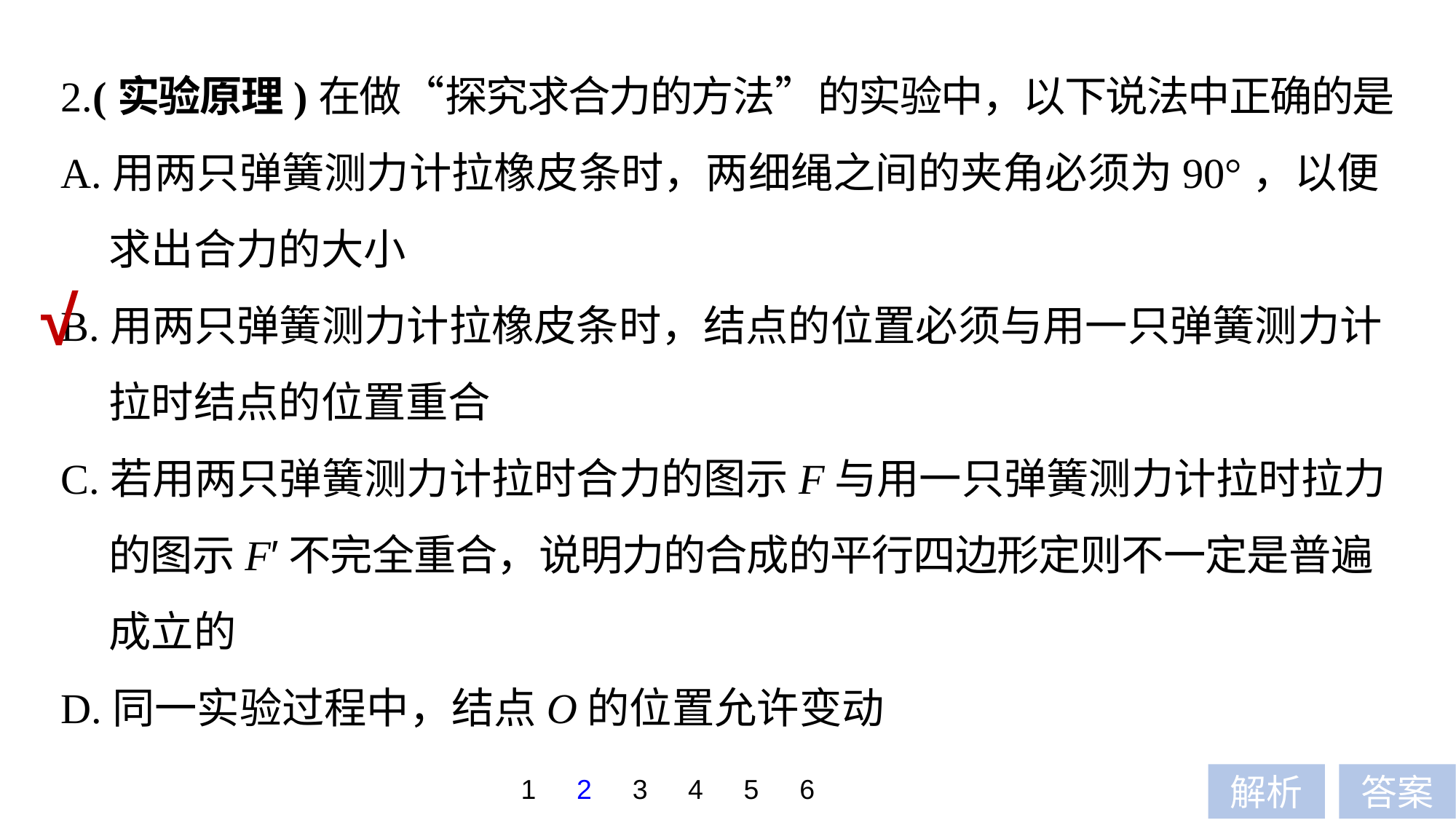

2.(实验原理)在做“探究求合力的方法”的实验中，以下说法中正确的是
A.用两只弹簧测力计拉橡皮条时，两细绳之间的夹角必须为90°，以便
    求出合力的大小
B.用两只弹簧测力计拉橡皮条时，结点的位置必须与用一只弹簧测力计
    拉时结点的位置重合
C.若用两只弹簧测力计拉时合力的图示F与用一只弹簧测力计拉时拉力
    的图示F′不完全重合，说明力的合成的平行四边形定则不一定是普遍
    成立的
D.同一实验过程中，结点O的位置允许变动
√
1
2
3
4
5
6
解析
答案